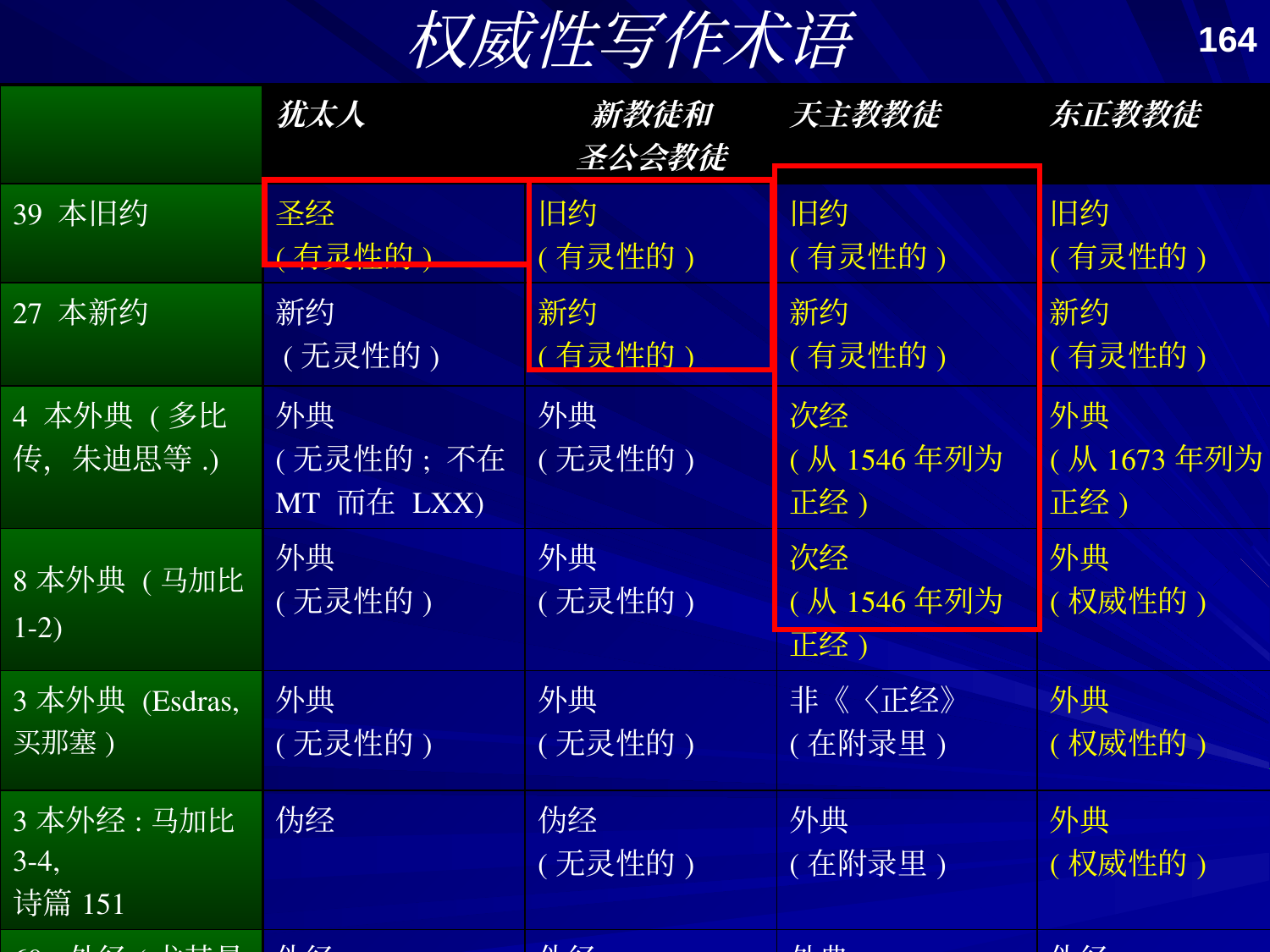

# 权威性写作术语

164
|  | 犹太人 | 新教徒和 圣公会教徒 | 天主教教徒 | 东正教教徒 |
| --- | --- | --- | --- | --- |
| 39 本旧约 | 圣经 (有灵性的) | 旧约 (有灵性的) | 旧约 (有灵性的) | 旧约 (有灵性的) |
| 27 本新约 | 新约 (无灵性的) | 新约 (有灵性的) | 新约 (有灵性的) | 新约 (有灵性的) |
| 4 本外典 (多比传，朱迪思等.) | 外典 (无灵性的; 不在 MT 而在 LXX) | 外典 (无灵性的) | 次经 (从1546年列为正经) | 外典 (从1673年列为正经) |
| 8本外典 (马加比 1-2) | 外典 (无灵性的) | 外典 (无灵性的) | 次经 (从1546年列为正经) | 外典 (权威性的) |
| 3本外典 (Esdras,买那塞) | 外典 (无灵性的) | 外典 (无灵性的) | 非《〈正经》 (在附录里) | 外典 (权威性的) |
| 3本外经:马加比 3-4, 诗篇151 | 伪经 | 伪经 (无灵性的) | 外典 (在附录里) | 外典 (权威性的) |
| 60+外经(尤其是. 1 Enoch) | 伪经 (无灵性的) | 伪经 (无灵性的) | 外典 (无灵性的) | 伪经 (无灵性的) |